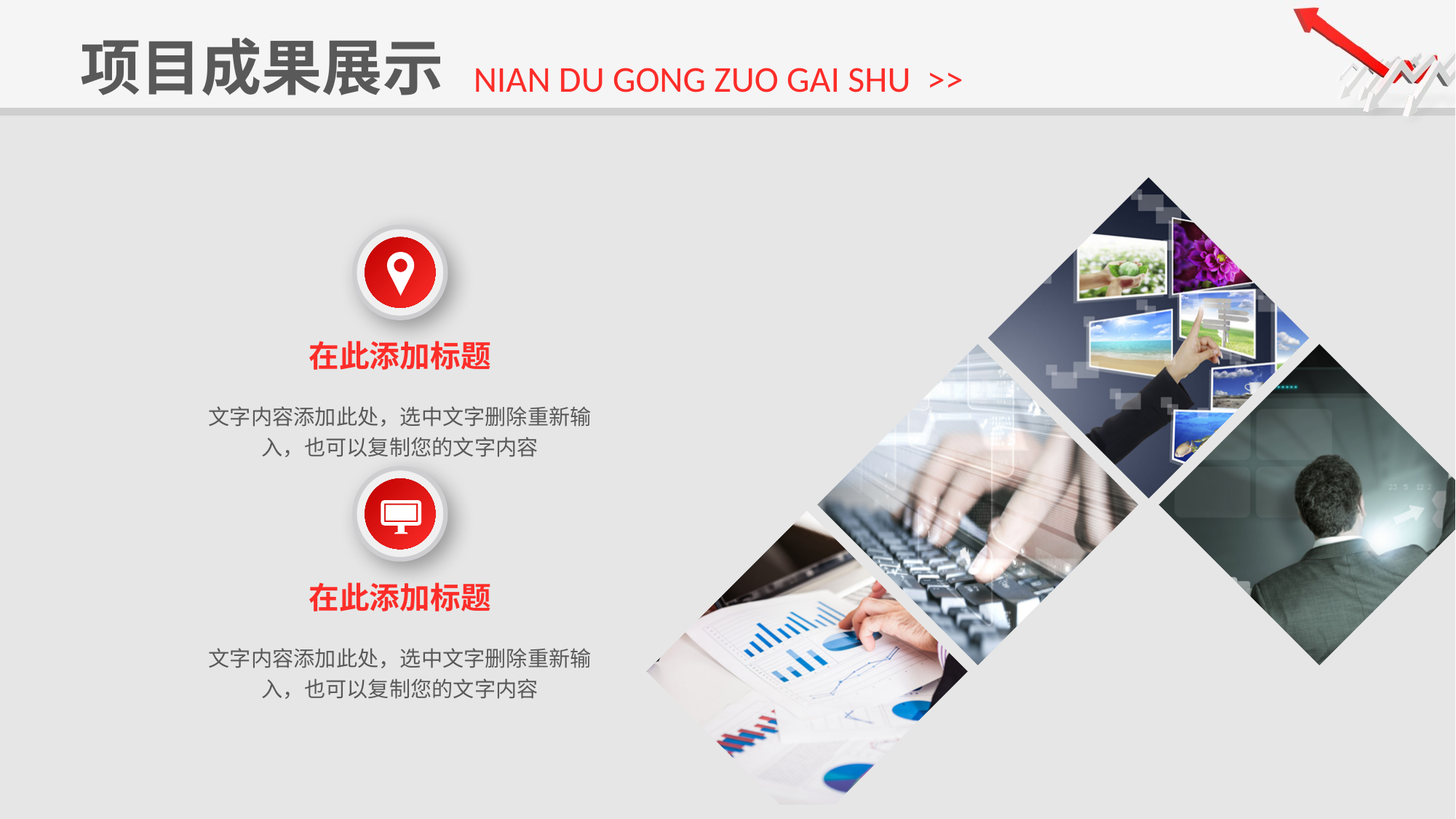

项目成果展示
NIAN DU GONG ZUO GAI SHU  >>

在此添加标题
文字内容添加此处，选中文字删除重新输入，也可以复制您的文字内容

在此添加标题
文字内容添加此处，选中文字删除重新输入，也可以复制您的文字内容